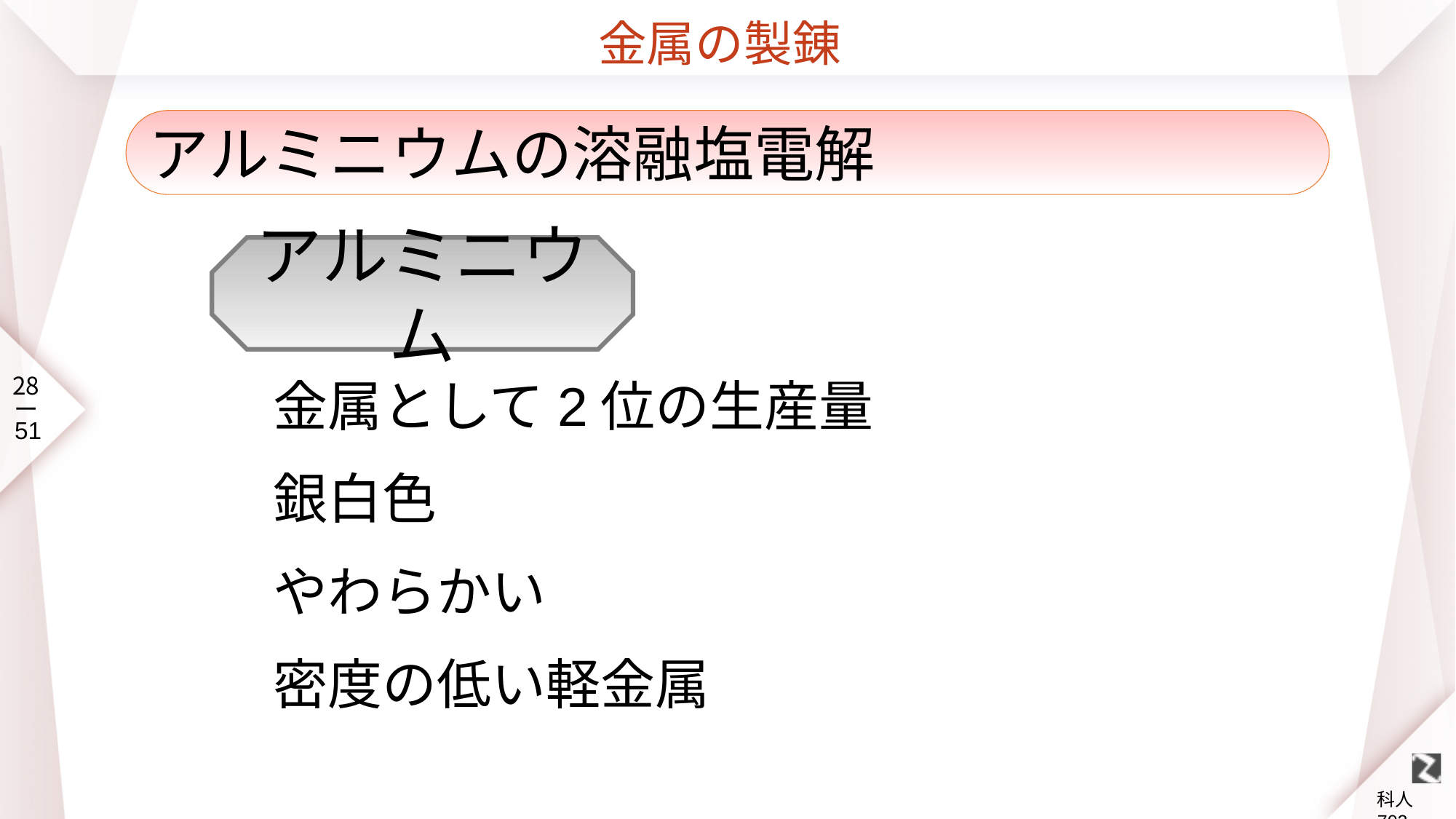

# 金属の製錬
２章　１節　|　２　金属

アルミニウムの溶融塩電解
アルミニウム
金属として2位の生産量
銀白色
やわらかい
密度の低い軽金属